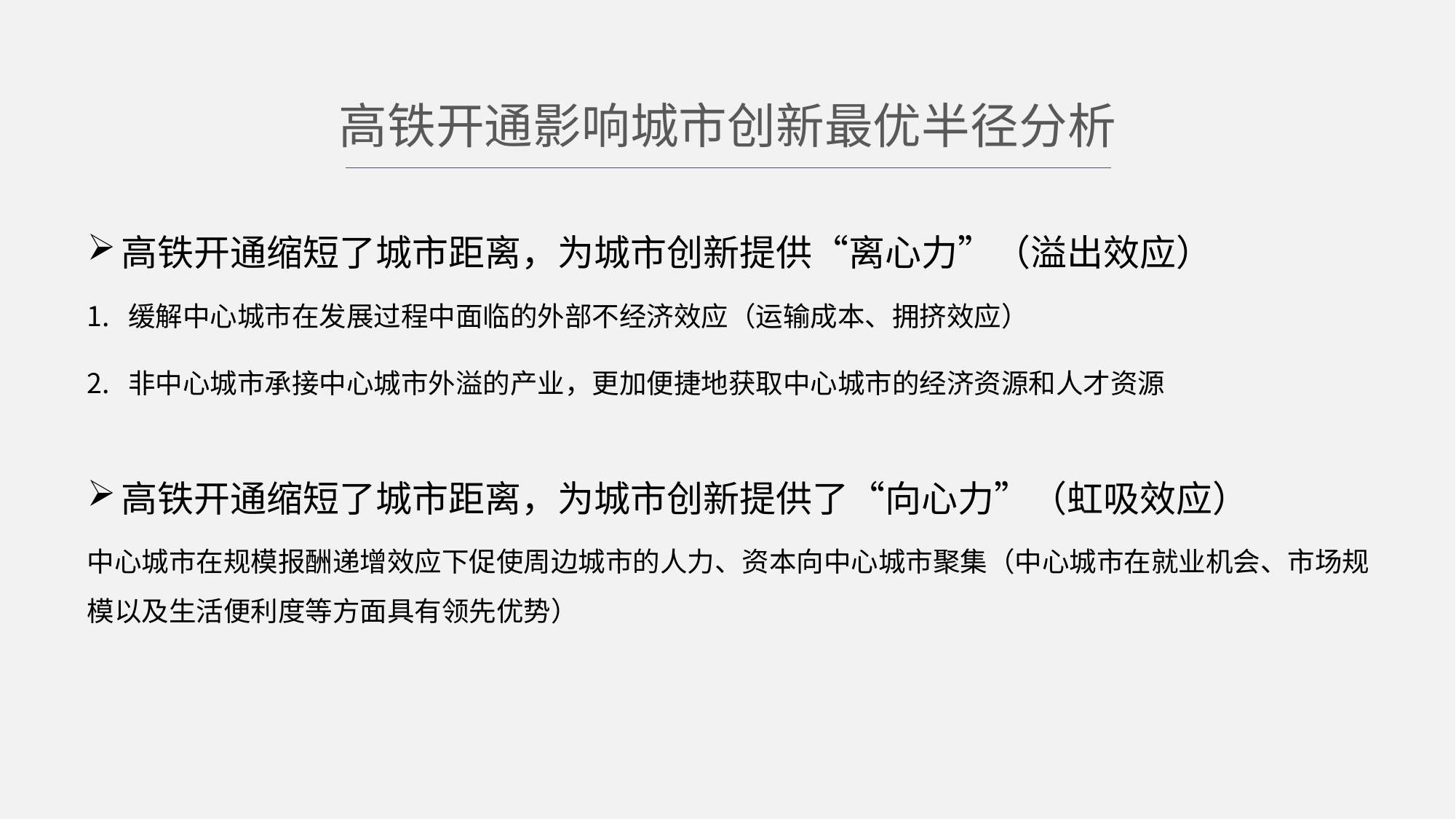

高铁开通影响城市创新最优半径分析
高铁开通缩短了城市距离，为城市创新提供“离心力”（溢出效应）
缓解中心城市在发展过程中面临的外部不经济效应（运输成本、拥挤效应）
非中心城市承接中心城市外溢的产业，更加便捷地获取中心城市的经济资源和人才资源

高铁开通缩短了城市距离，为城市创新提供了“向心力”（虹吸效应）
中心城市在规模报酬递增效应下促使周边城市的人力、资本向中心城市聚集（中心城市在就业机会、市场规模以及生活便利度等方面具有领先优势）